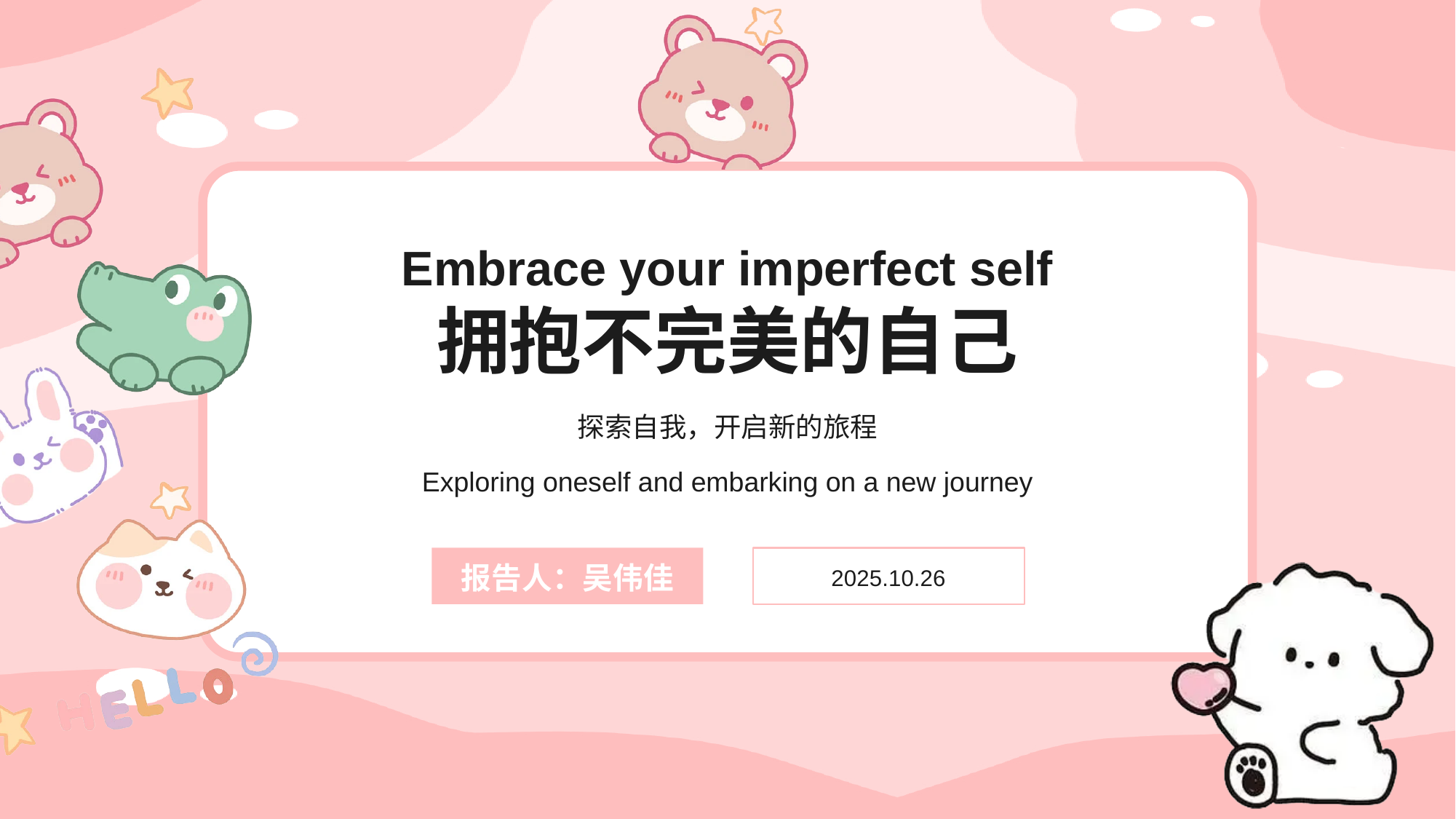

# Embrace your imperfect self
拥抱不完美的自己
探索自我，开启新的旅程
Exploring oneself and embarking on a new journey

报告人：吴伟佳
2025.10.26